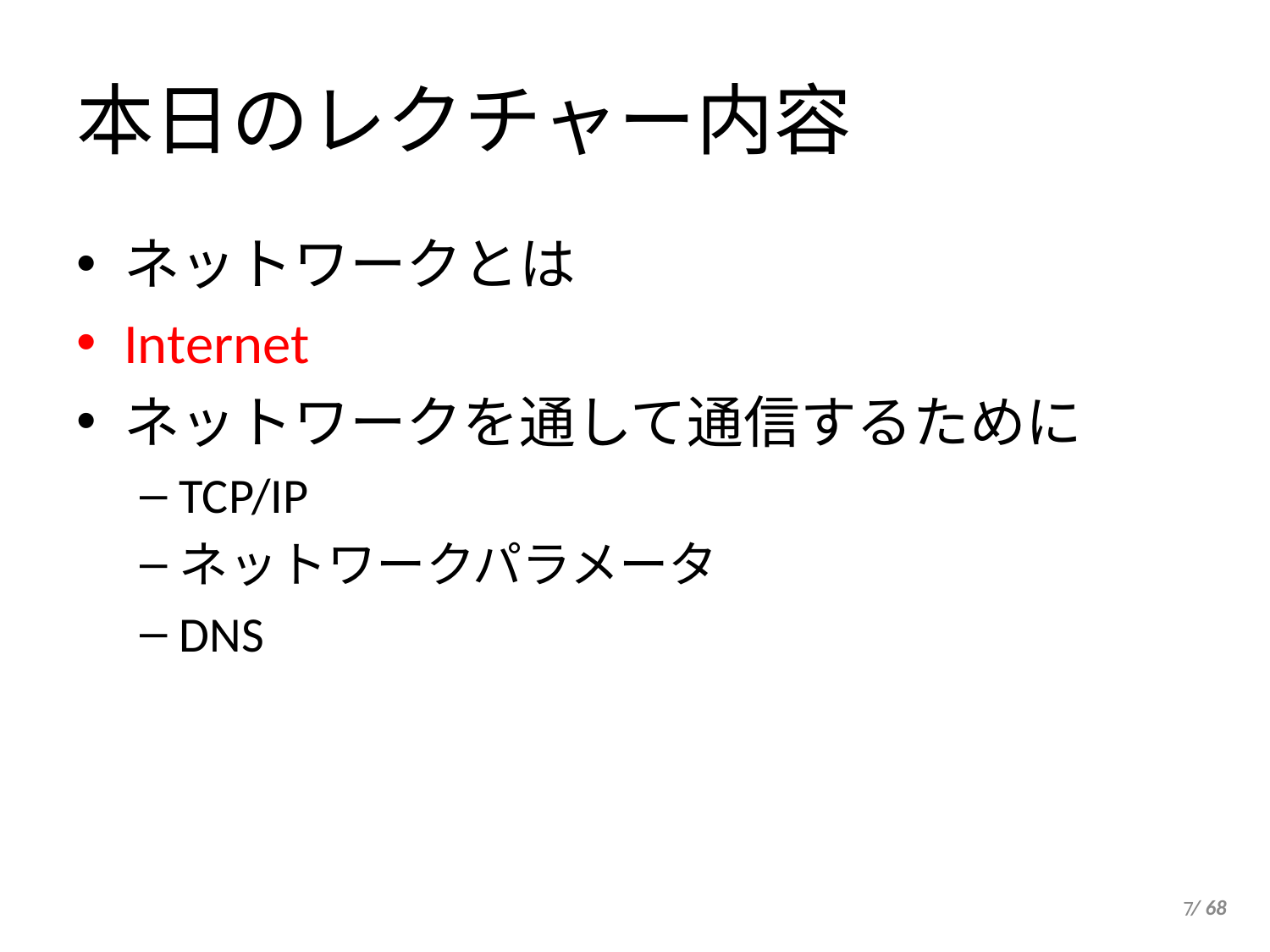

本日のレクチャー内容
ネットワークとは
Internet
ネットワークを通して通信するために
TCP/IP
ネットワークパラメータ
DNS
7